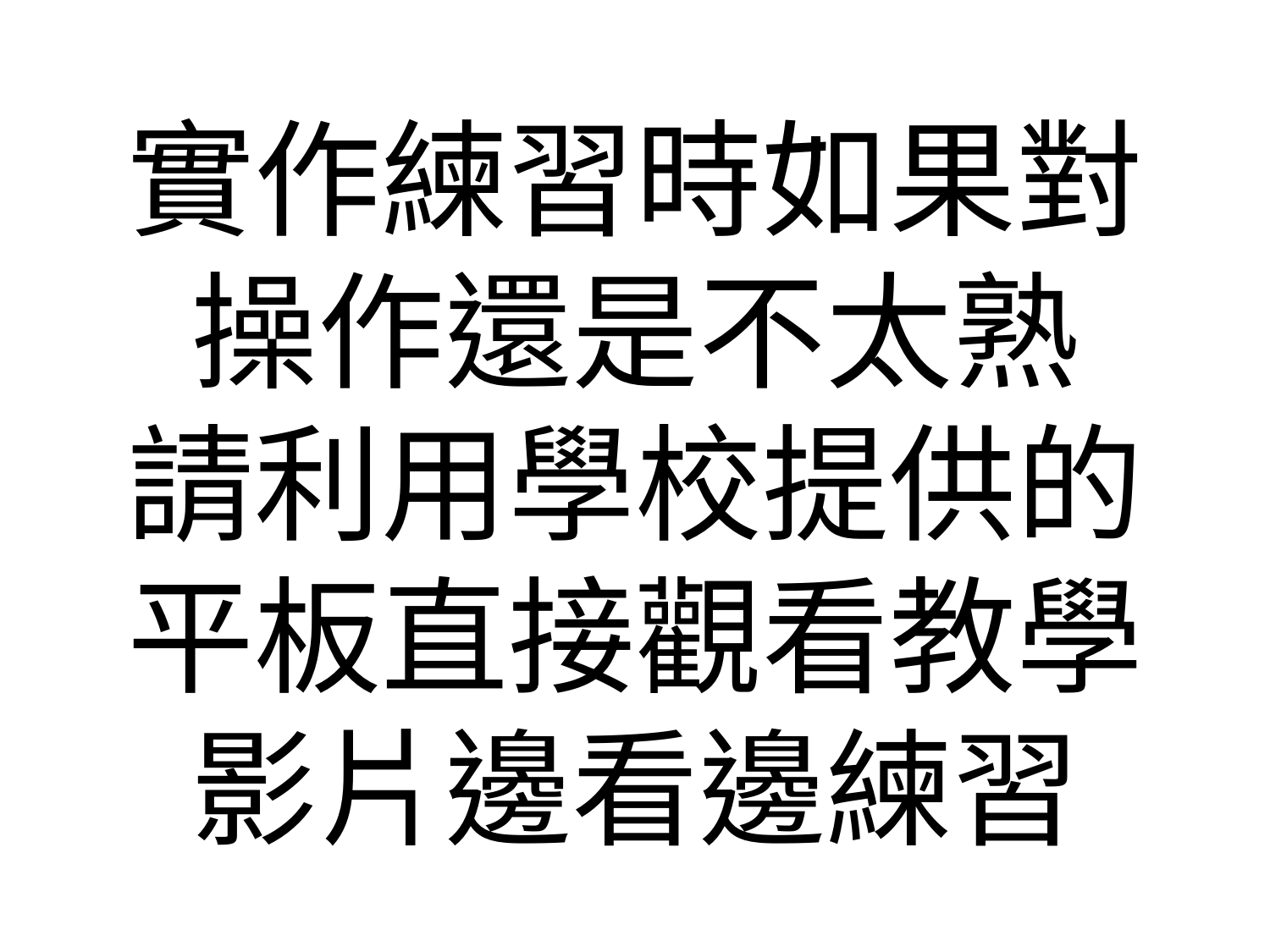

# 實作練習時如果對操作還是不太熟 請利用學校提供的平板直接觀看教學影片邊看邊練習